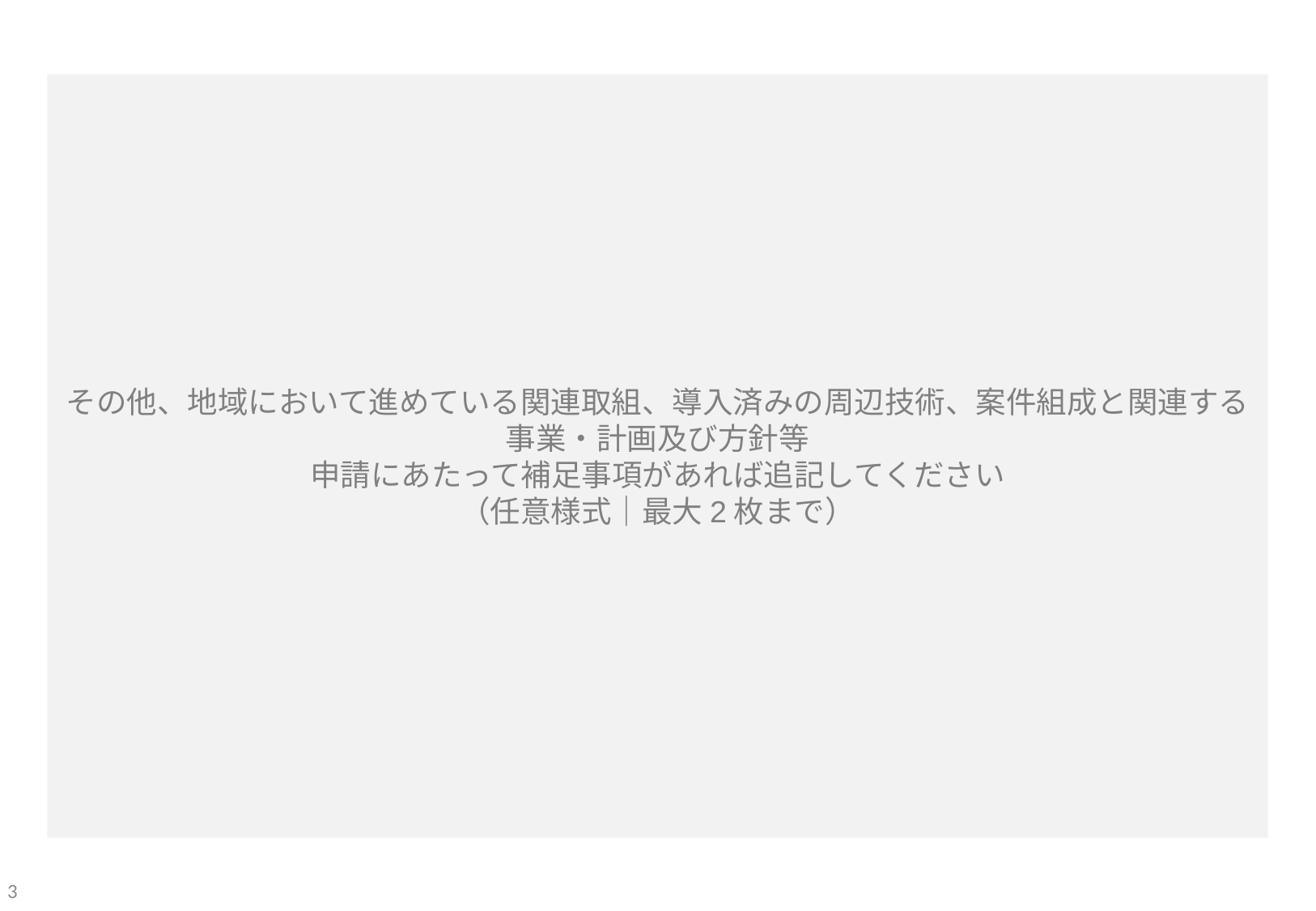

その他、地域において進めている関連取組、導入済みの周辺技術、案件組成と関連する
事業・計画及び方針等
申請にあたって補足事項があれば追記してください
（任意様式｜最大2枚まで）
3